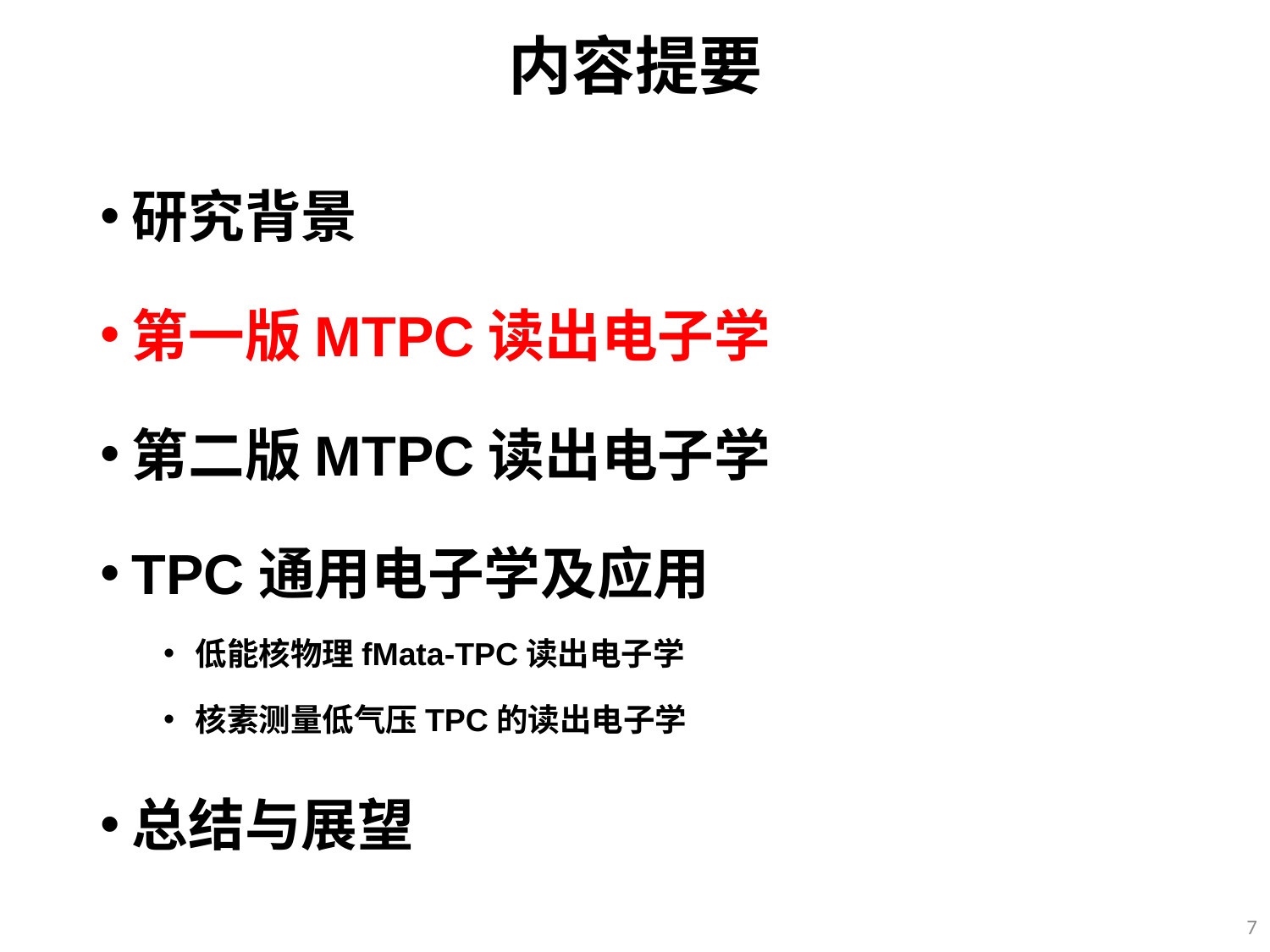

# 内容提要
研究背景
第一版MTPC读出电子学
第二版MTPC读出电子学
TPC通用电子学及应用
低能核物理fMata-TPC读出电子学
核素测量低气压TPC的读出电子学
总结与展望
7